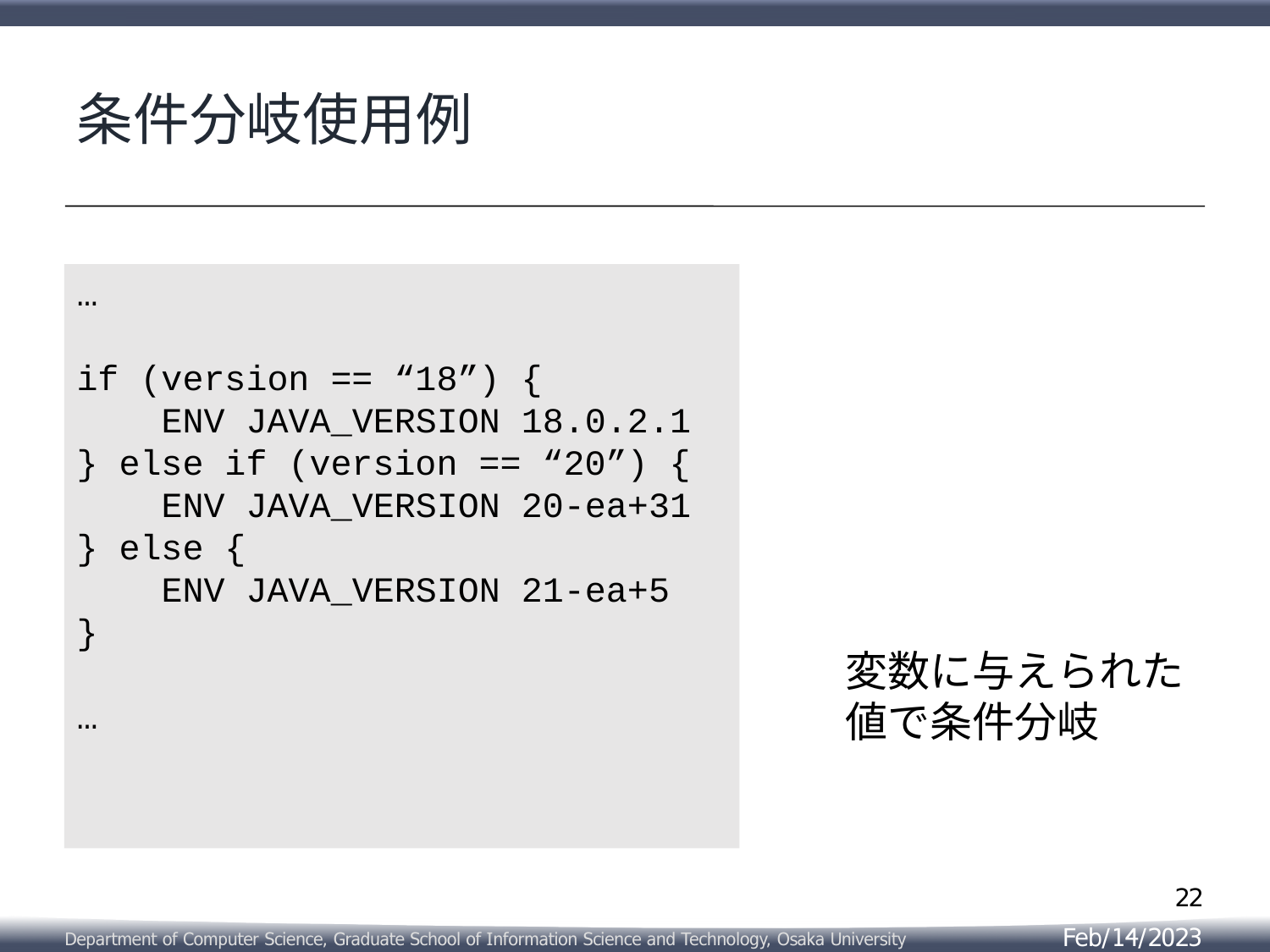

# 条件分岐使用例
…

if (version == “18”) {
    ENV JAVA_VERSION 18.0.2.1
} else if (version == “20”) {
    ENV JAVA_VERSION 20-ea+31
} else {
    ENV JAVA_VERSION 21-ea+5
}

…
変数に与えられた
値で条件分岐
22
Feb/14/2023